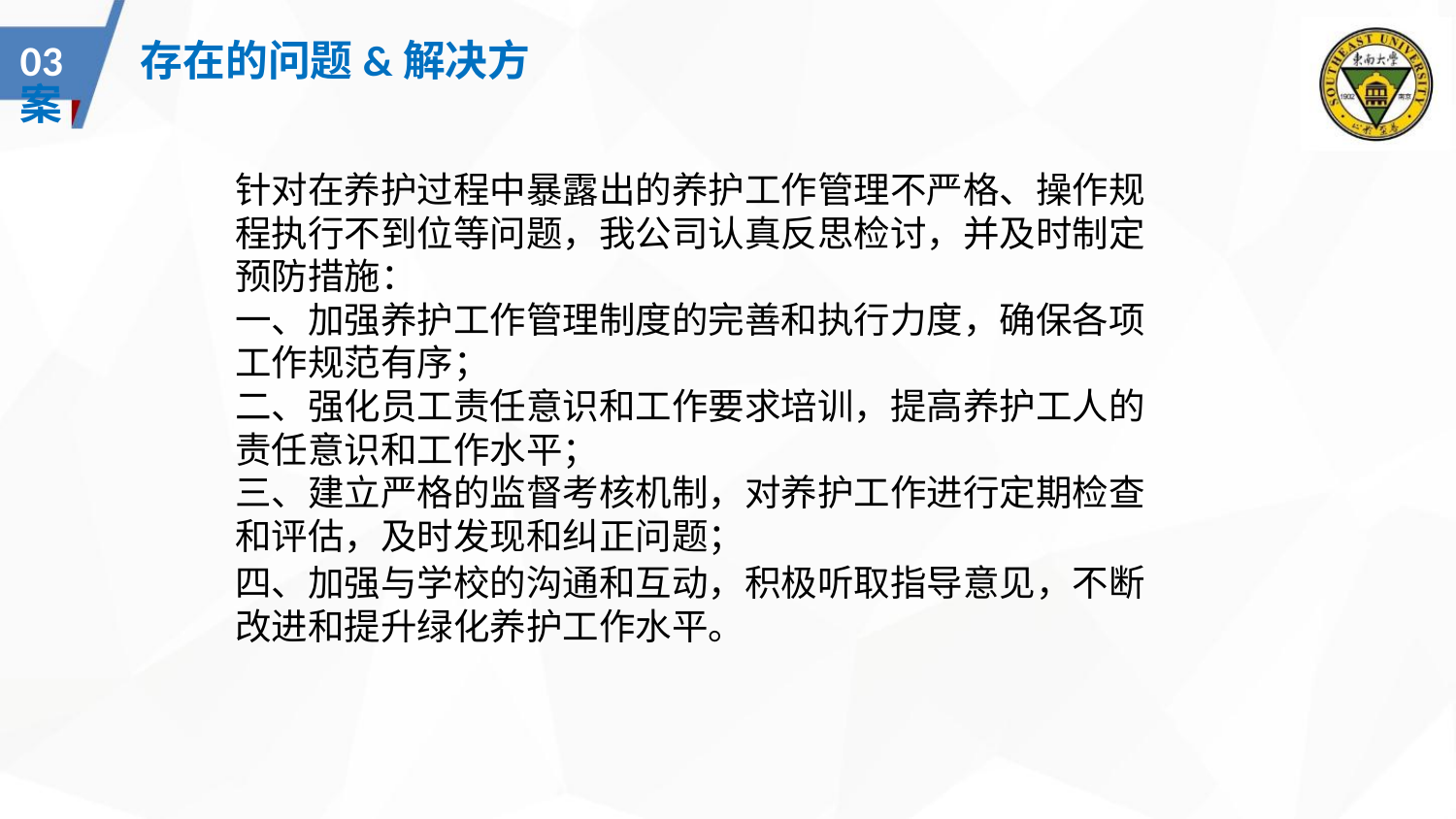

03 存在的问题&解决方案
针对在养护过程中暴露出的养护工作管理不严格、操作规
程执行不到位等问题，我公司认真反思检讨，并及时制定
预防措施：
一、加强养护工作管理制度的完善和执行力度，确保各项
工作规范有序；
二、强化员工责任意识和工作要求培训，提高养护工人的
责任意识和工作水平；
三、建立严格的监督考核机制，对养护工作进行定期检查
和评估，及时发现和纠正问题；
四、加强与学校的沟通和互动，积极听取指导意见，不断
改进和提升绿化养护工作水平。